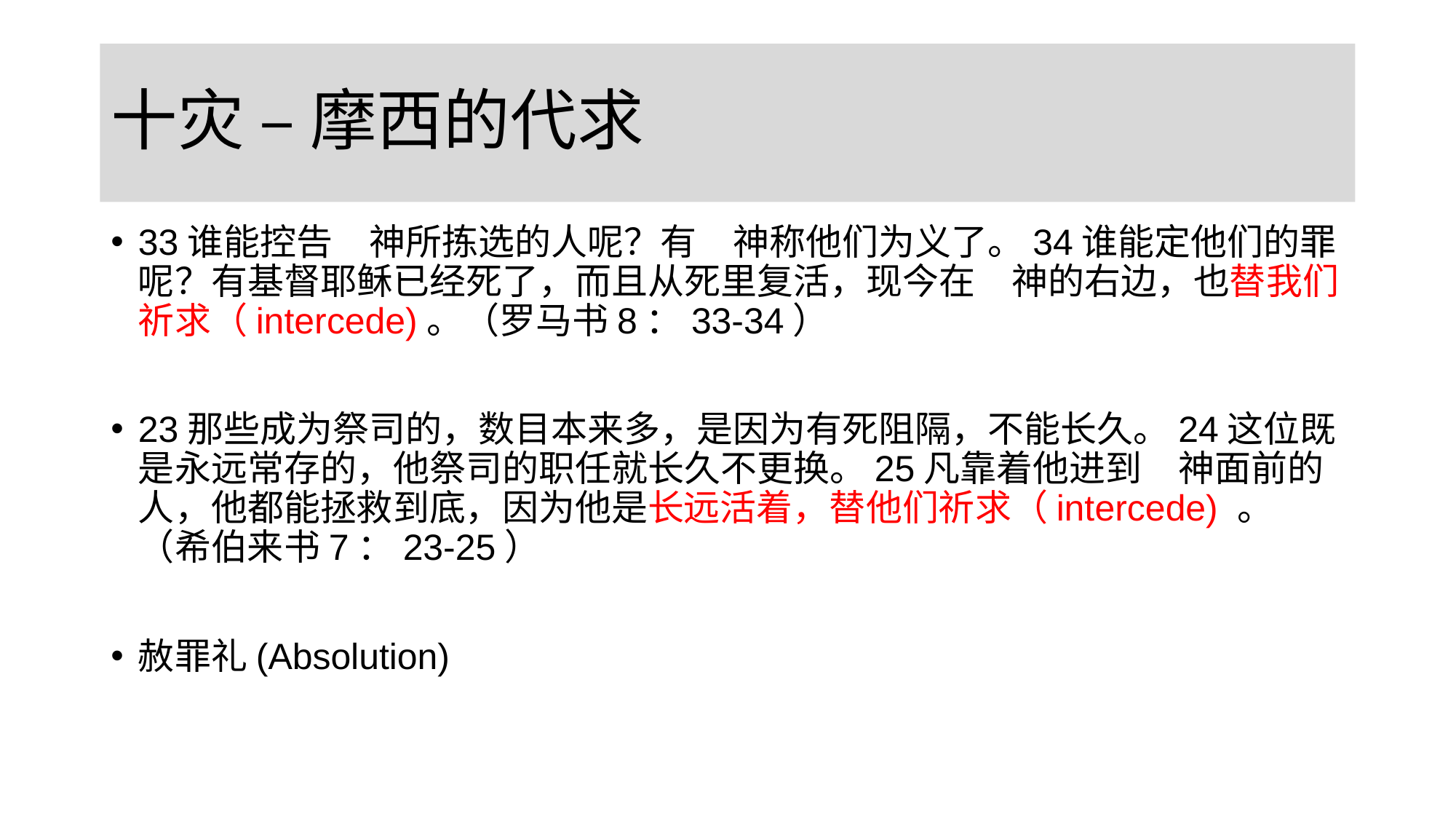

# 十灾 – 摩西的代求
33谁能控告　神所拣选的人呢？有　神称他们为义了。34谁能定他们的罪呢？有基督耶稣已经死了，而且从死里复活，现今在　神的右边，也替我们祈求（intercede)。（罗马书8：33-34）

23那些成为祭司的，数目本来多，是因为有死阻隔，不能长久。24这位既是永远常存的，他祭司的职任就长久不更换。25凡靠着他进到　神面前的人，他都能拯救到底，因为他是长远活着，替他们祈求（intercede) 。（希伯来书7：23-25）

赦罪礼(Absolution)